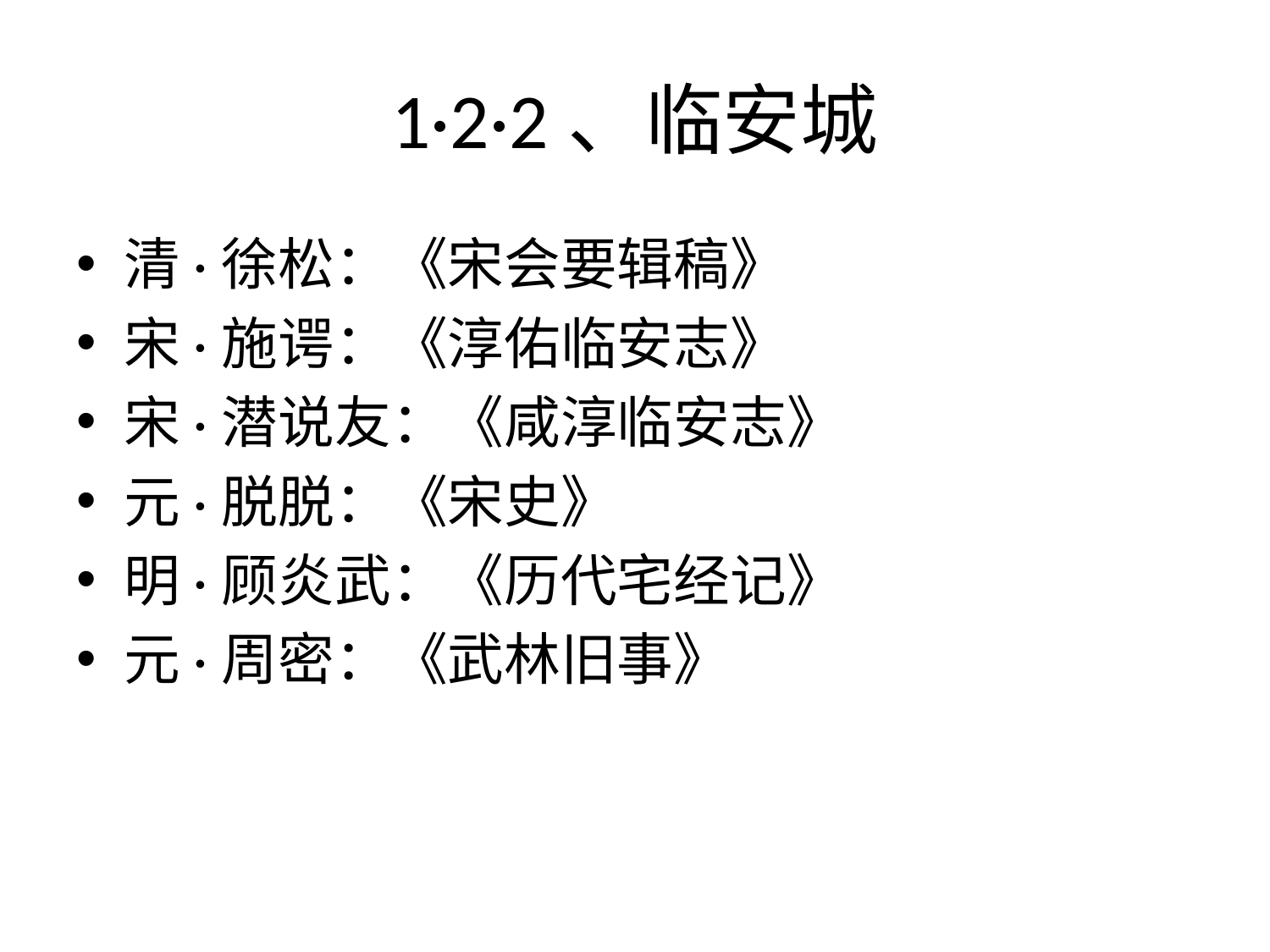

# 1·2·2、临安城
清·徐松：《宋会要辑稿》
宋·施谔：《淳佑临安志》
宋·潜说友：《咸淳临安志》
元·脱脱：《宋史》
明·顾炎武：《历代宅经记》
元·周密：《武林旧事》